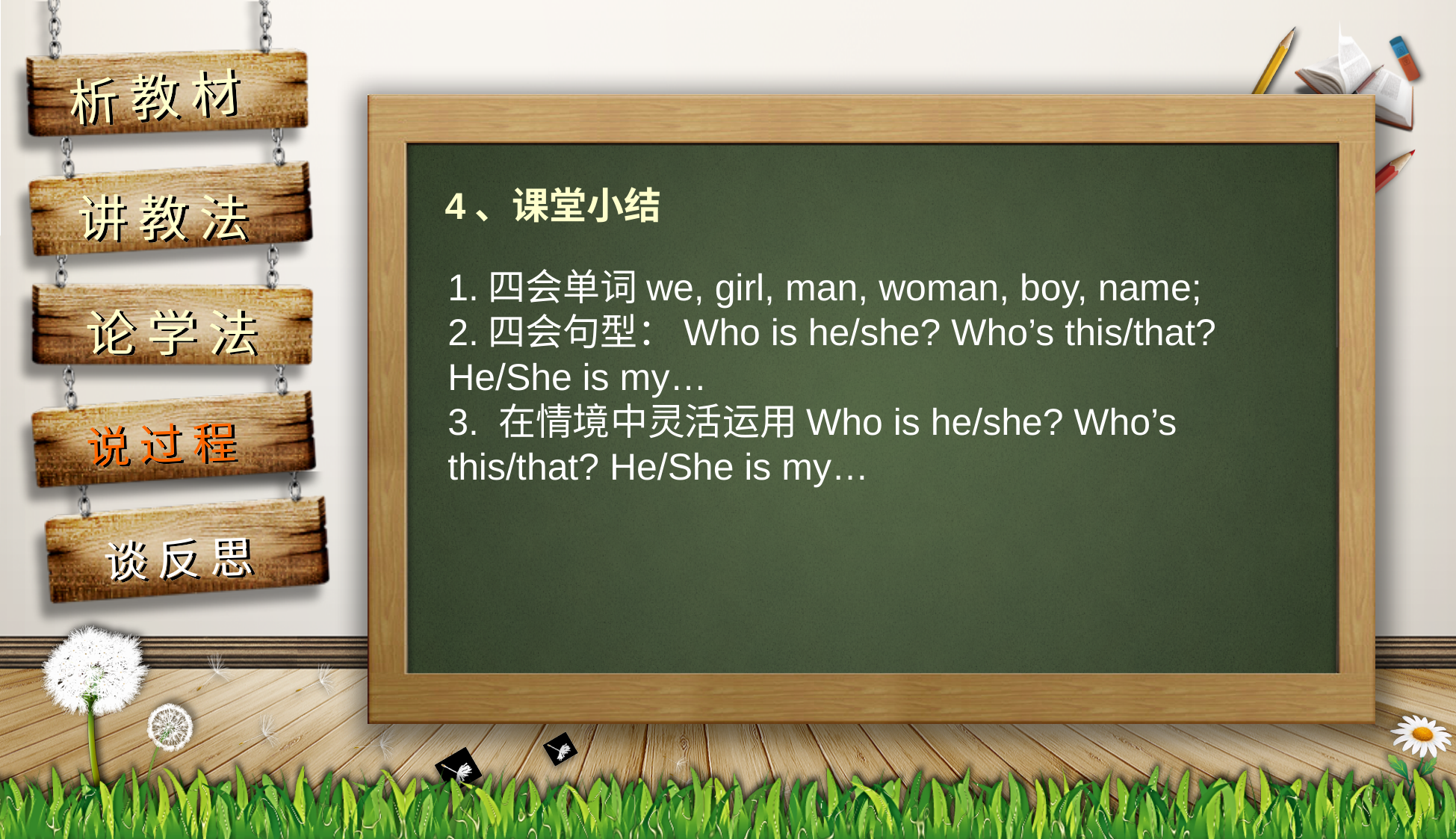

4、课堂小结
1.四会单词we, girl, man, woman, boy, name;
2.四会句型：Who is he/she? Who’s this/that? He/She is my…
3. 在情境中灵活运用Who is he/she? Who’s this/that? He/She is my…